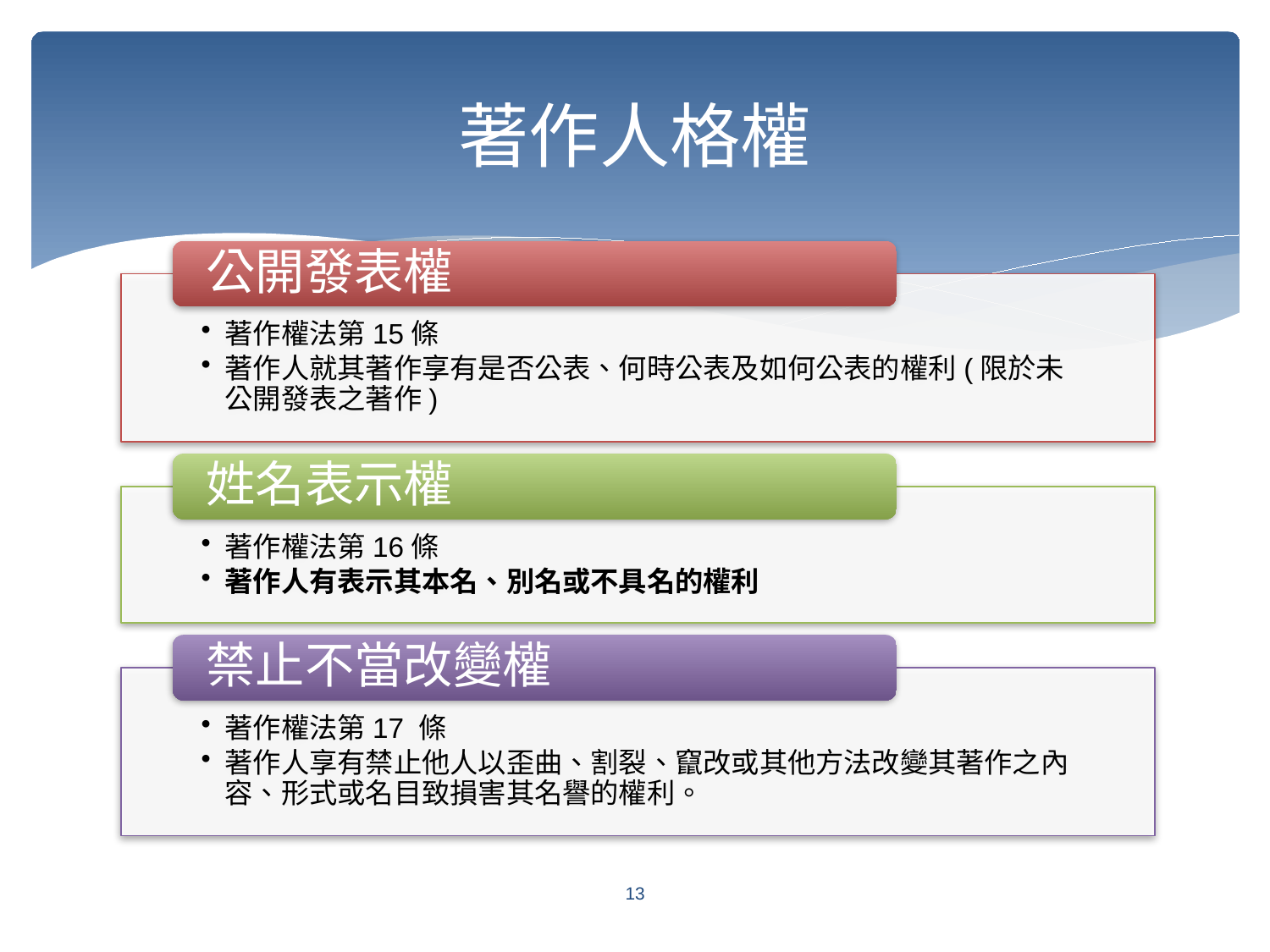

# 著作人格權
著作權法第15條
著作人就其著作享有是否公表、何時公表及如何公表的權利(限於未公開發表之著作)
公開發表權
著作權法第16條
著作人有表示其本名、別名或不具名的權利
姓名表示權
著作權法第17 條
著作人享有禁止他人以歪曲、割裂、竄改或其他方法改變其著作之內容、形式或名目致損害其名譽的權利。
禁止不當改變權
13